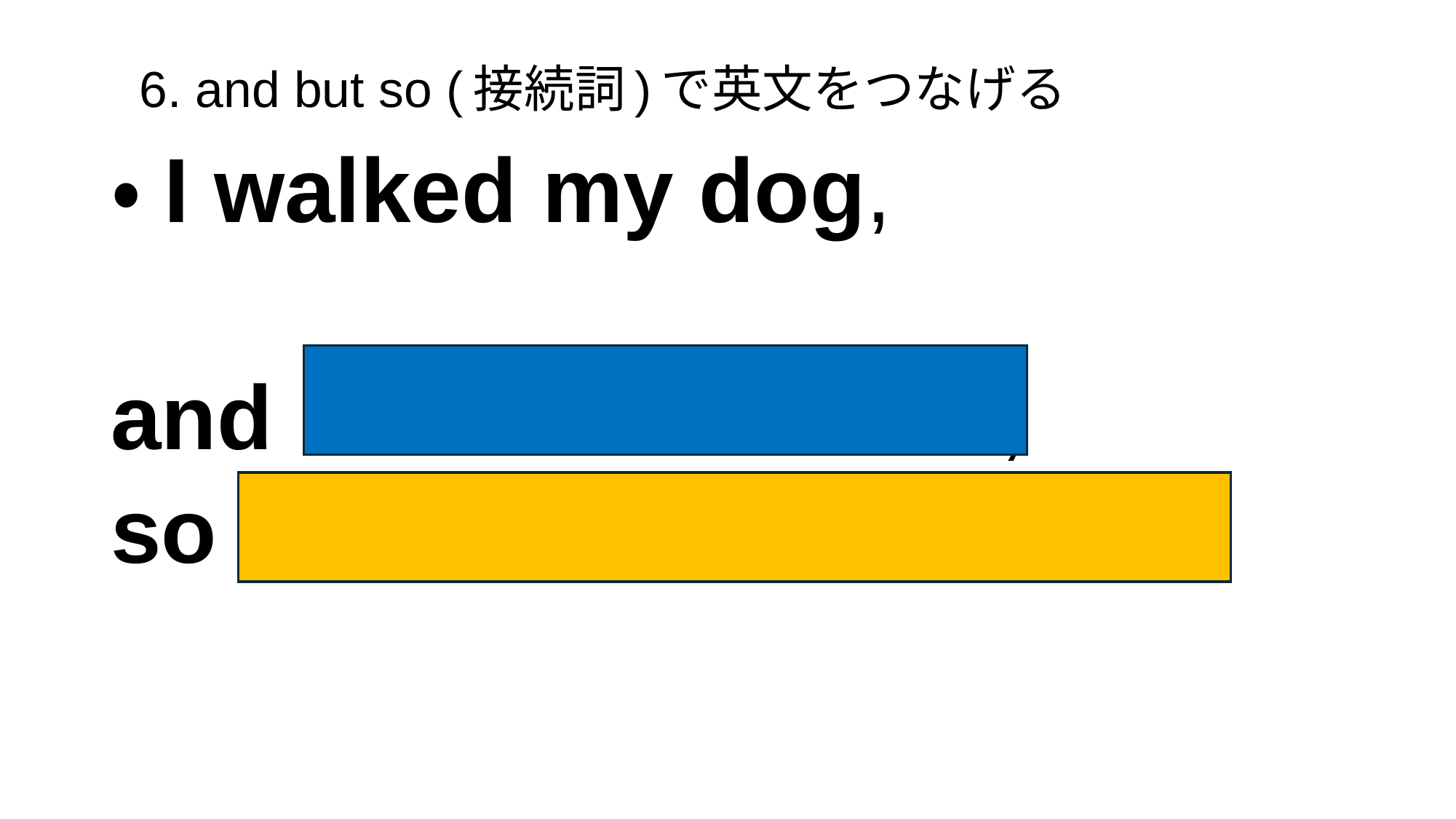

# 6. and but so (接続詞)で英文をつなげる
・I walked my dog,

and her name is Luna,
so I called her many times.